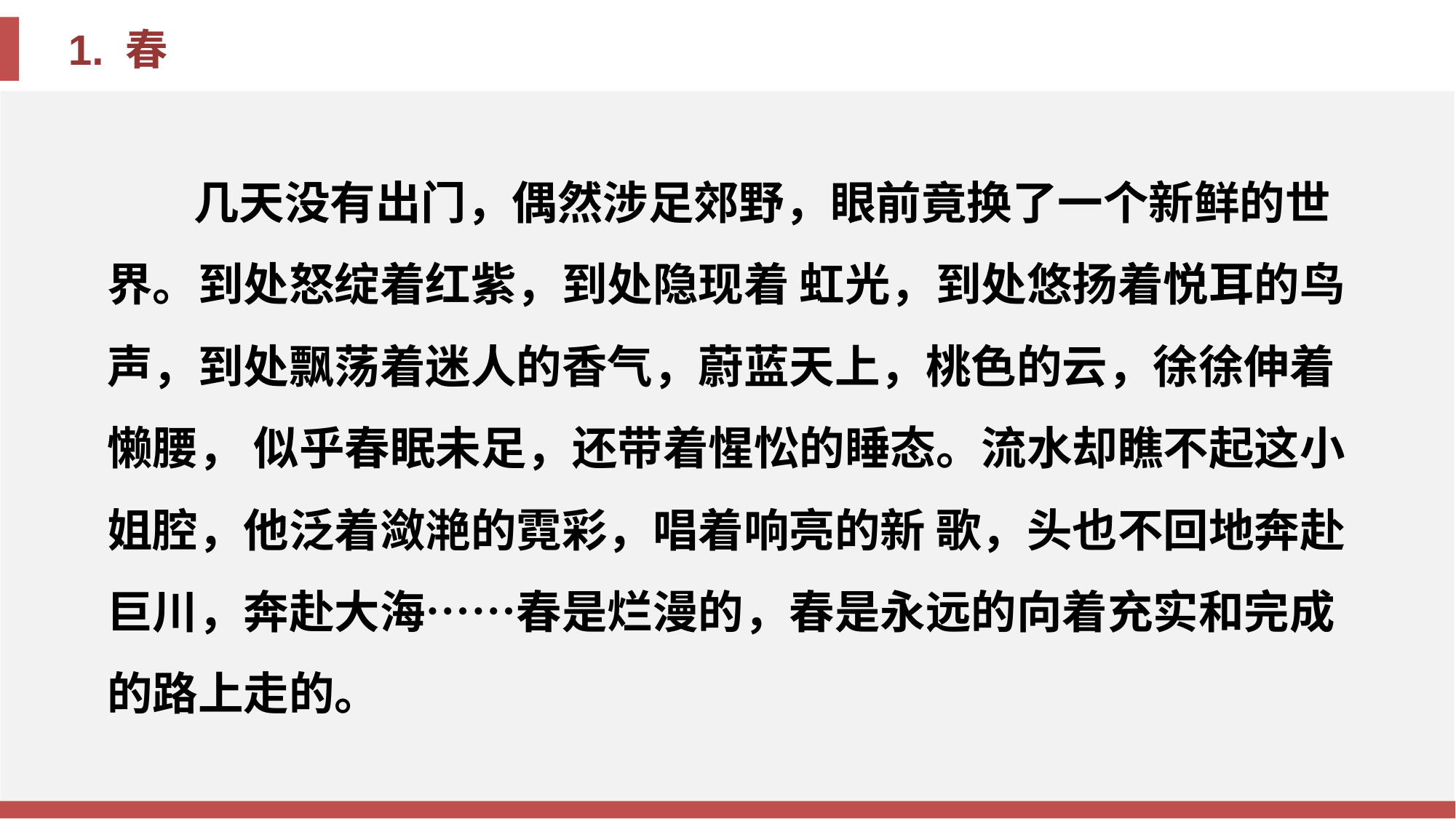

几天没有出门，偶然涉足郊野，眼前竟换了一个新鲜的世界。到处怒绽着红紫，到处隐现着 虹光，到处悠扬着悦耳的鸟声，到处飘荡着迷人的香气，蔚蓝天上，桃色的云，徐徐伸着懒腰， 似乎春眠未足，还带着惺忪的睡态。流水却瞧不起这小姐腔，他泛着潋滟的霓彩，唱着响亮的新 歌，头也不回地奔赴巨川，奔赴大海⋯⋯春是烂漫的，春是永远的向着充实和完成的路上走的。